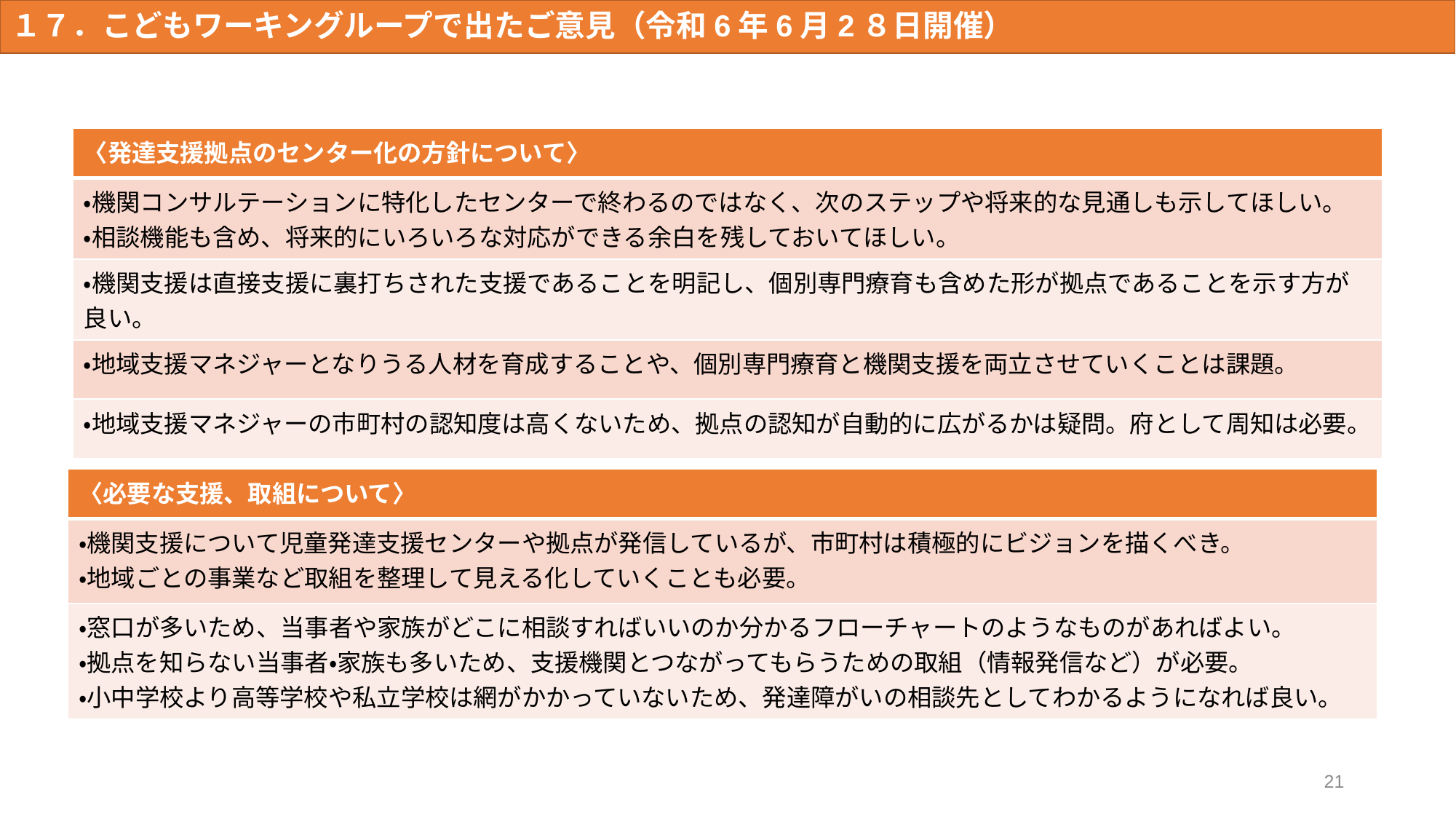

１７．こどもワーキングループで出たご意見（令和6年6月2８日開催）
| 〈発達支援拠点のセンター化の方針について〉 |
| --- |
| ・機関コンサルテーションに特化したセンターで終わるのではなく、次のステップや将来的な見通しも示してほしい。 ・相談機能も含め、将来的にいろいろな対応ができる余白を残しておいてほしい。 |
| ・機関支援は直接支援に裏打ちされた支援であることを明記し、個別専門療育も含めた形が拠点であることを示す方が良い。 |
| ・地域支援マネジャーとなりうる人材を育成することや、個別専門療育と機関支援を両立させていくことは課題。 |
| ・地域支援マネジャーの市町村の認知度は高くないため、拠点の認知が自動的に広がるかは疑問。府として周知は必要。 |
| 〈必要な支援、取組について〉 |
| --- |
| ・機関支援について児童発達支援センターや拠点が発信しているが、市町村は積極的にビジョンを描くべき。 ・地域ごとの事業など取組を整理して見える化していくことも必要。 |
| ・窓口が多いため、当事者や家族がどこに相談すればいいのか分かるフローチャートのようなものがあればよい。 ・拠点を知らない当事者・家族も多いため、支援機関とつながってもらうための取組（情報発信など）が必要。 ・小中学校より高等学校や私立学校は網がかかっていないため、発達障がいの相談先としてわかるようになれば良い。 |
21